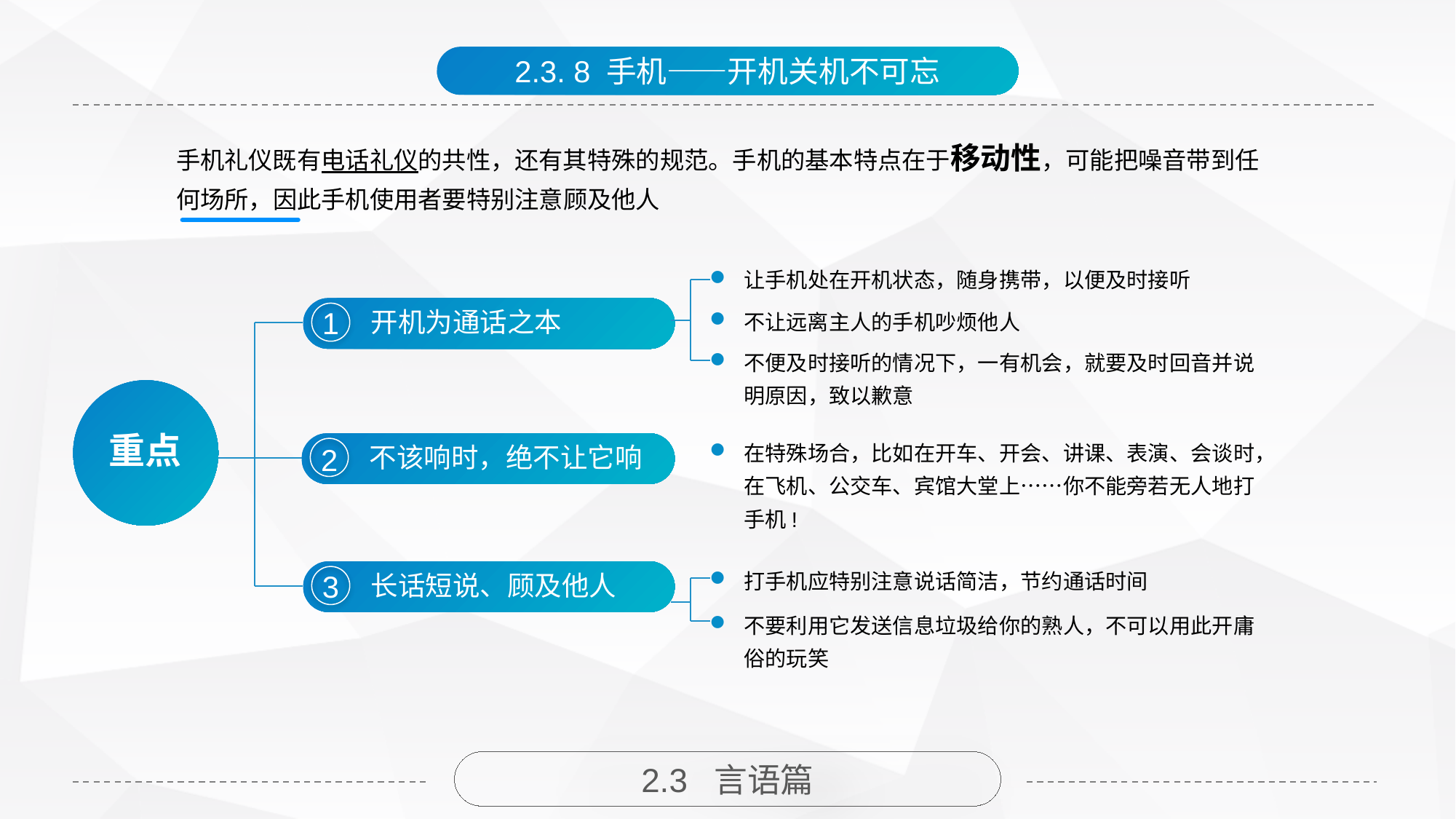

2.3. 8 手机——开机关机不可忘
手机礼仪既有电话礼仪的共性，还有其特殊的规范。手机的基本特点在于移动性，可能把噪音带到任何场所，因此手机使用者要特别注意顾及他人
让手机处在开机状态，随身携带，以便及时接听
不让远离主人的手机吵烦他人
不便及时接听的情况下，一有机会，就要及时回音并说明原因，致以歉意
在特殊场合，比如在开车、开会、讲课、表演、会谈时，在飞机、公交车、宾馆大堂上……你不能旁若无人地打手机!
打手机应特别注意说话简洁，节约通话时间
不要利用它发送信息垃圾给你的熟人，不可以用此开庸俗的玩笑

1

开机为通话之本

重点

不该响时，绝不让它响
2

3

长话短说、顾及他人
2.3  言语篇